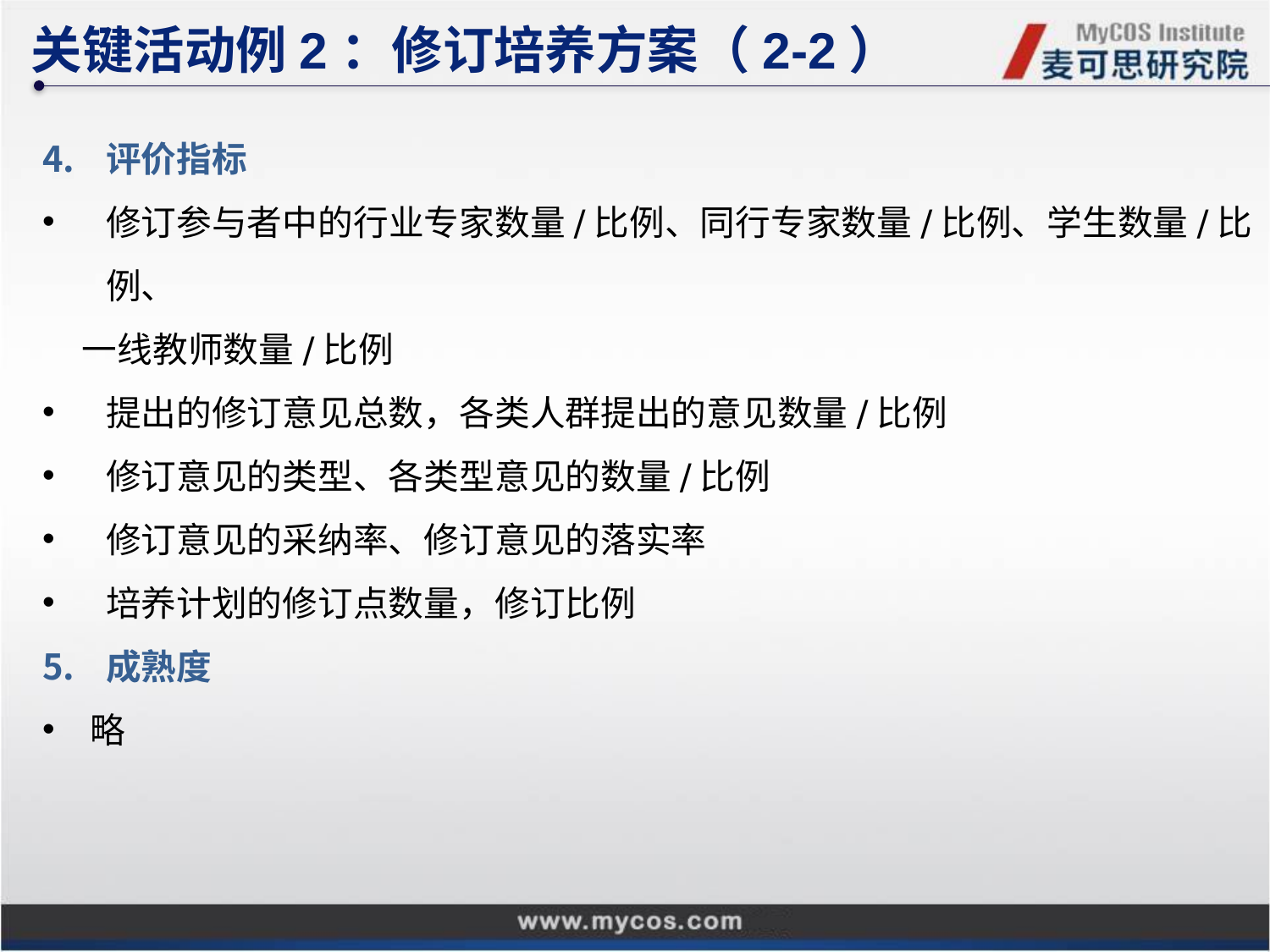

关键活动例2：修订培养方案（2-2）
评价指标
修订参与者中的行业专家数量/比例、同行专家数量/比例、学生数量/比例、
    一线教师数量/比例
提出的修订意见总数，各类人群提出的意见数量/比例
修订意见的类型、各类型意见的数量/比例
修订意见的采纳率、修订意见的落实率
培养计划的修订点数量，修订比例
成熟度
略